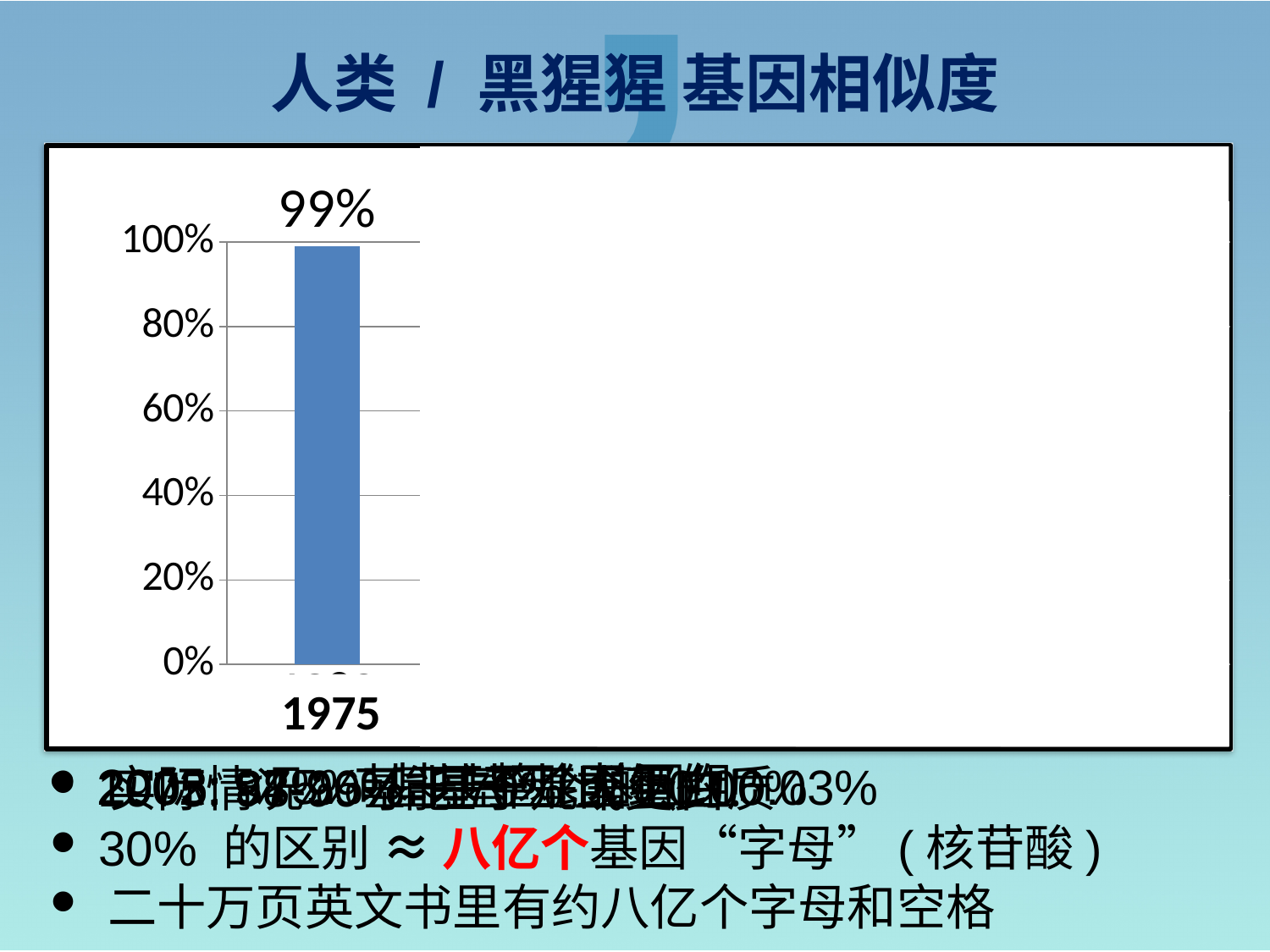

Human vs. chimp DNA
人类 / 黑猩猩 基因相似度

### Chart

| Category | Regular church attendence |
|---|---|
| 1980 | 0.99 |
| 2002 | 0.950000000000001 |
| 2003 | 0.870000000000002 |
| 2005 | 0.750000000000002 |
| 事实(?) | 0.700000000000001 |

八亿个区别！
1975
 2005: <75% 基于整个基因组
 2002: 94-96% 基于基因组的0.03%
 2003: 87% 基于基因组的0.06%
 1975: 98-99% 基于几个蛋白质
 实际情况：可能70%或更少！
 30% 的区别 ≈ 八亿个基因“字母”(核苷酸)
 二十万页英文书里有约八亿个字母和空格